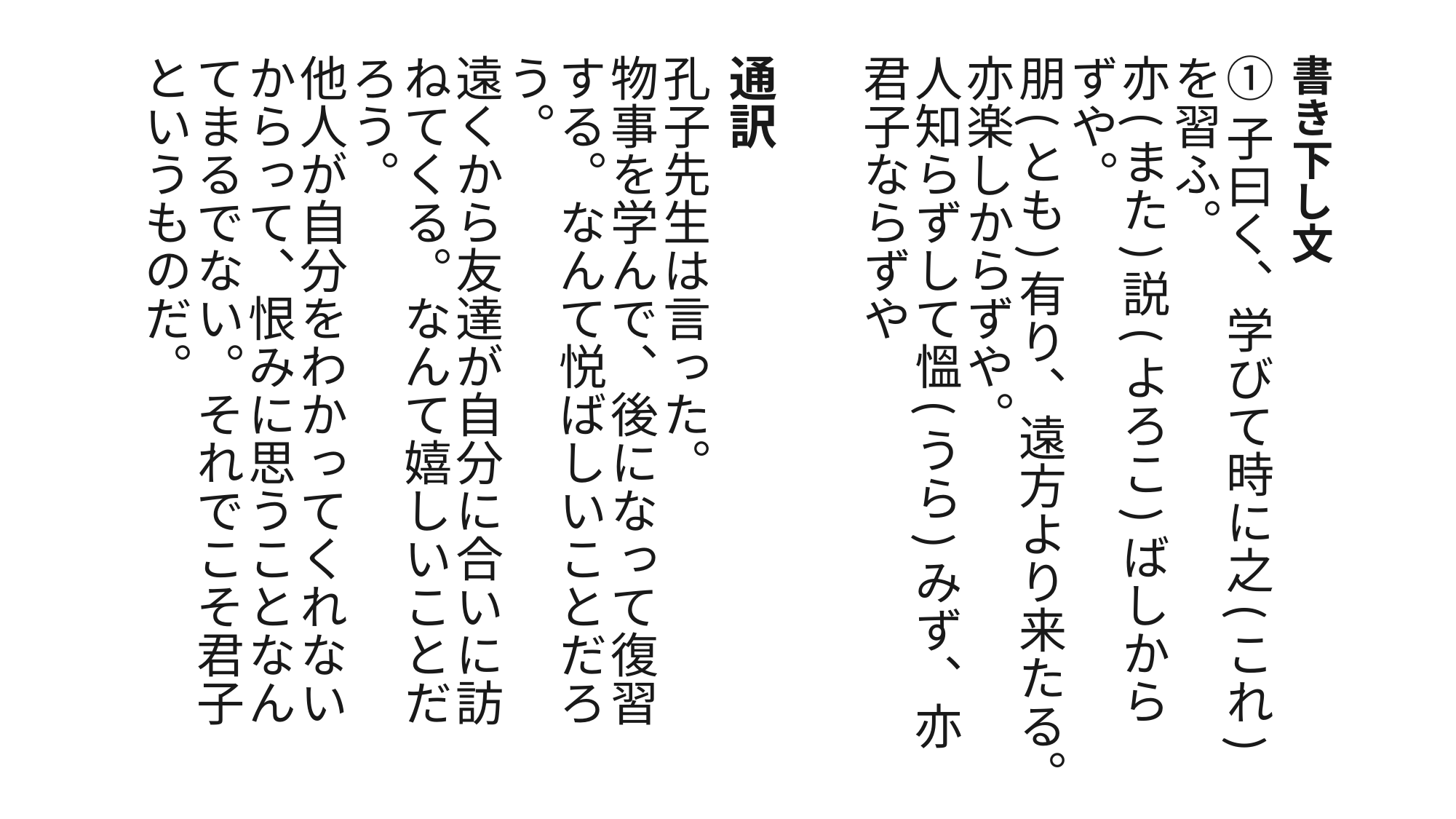

書き下し文
①子曰く、学びて時に之(これ)を習ふ。
亦(また)説(よろこ)ばしからずや。
朋(とも)有り、遠方より来たる。亦楽しからずや。
人知らずして慍(うら)みず、亦君子ならずや

通訳
孔子先生は言った。
物事を学んで、後になって復習する。なんて悦ばしいことだろう。
遠くから友達が自分に合いに訪ねてくる。なんて嬉しいことだろう。
他人が自分をわかってくれないからって、恨みに思うことなんてまるでない。それでこそ君子というものだ。